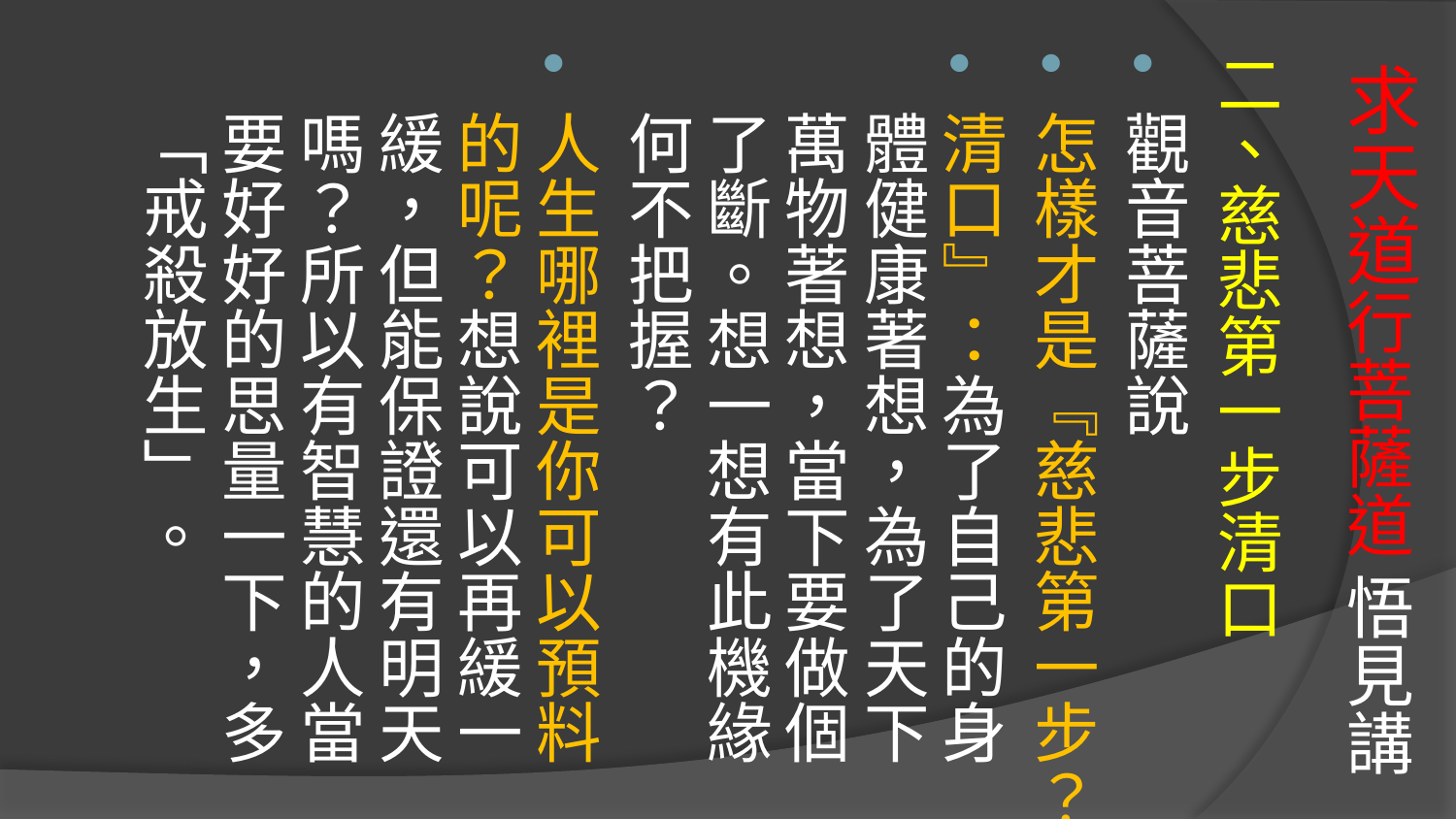

# 求天道行菩薩道 悟見講
二、慈悲第一步清口
觀音菩薩說
怎樣才是『慈悲第一步？
清口』：為了自己的身體健康著想，為了天下萬物著想，當下要做個了斷。想一想有此機緣何不把握？
人生哪裡是你可以預料的呢？想說可以再緩一緩，但能保證還有明天嗎？所以有智慧的人當要好好的思量一下，多「戒殺放生」。